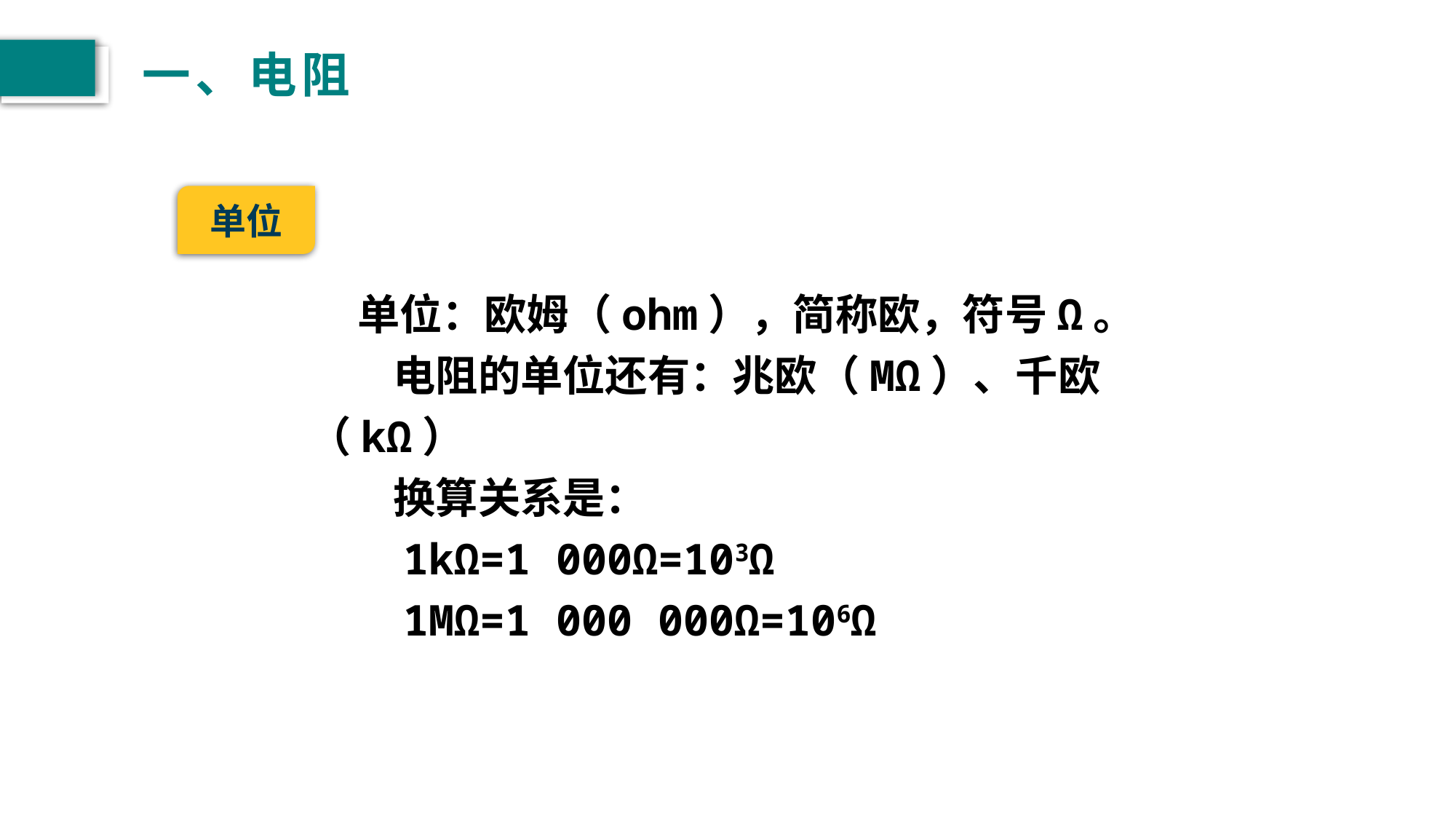

# 一、电阻
单位
    单位：欧姆（ohm），简称欧，符号Ω。
　　电阻的单位还有：兆欧（MΩ）、千欧（kΩ）
　　换算关系是：
　　1kΩ=1 000Ω=103Ω
　　1MΩ=1 000 000Ω=106Ω